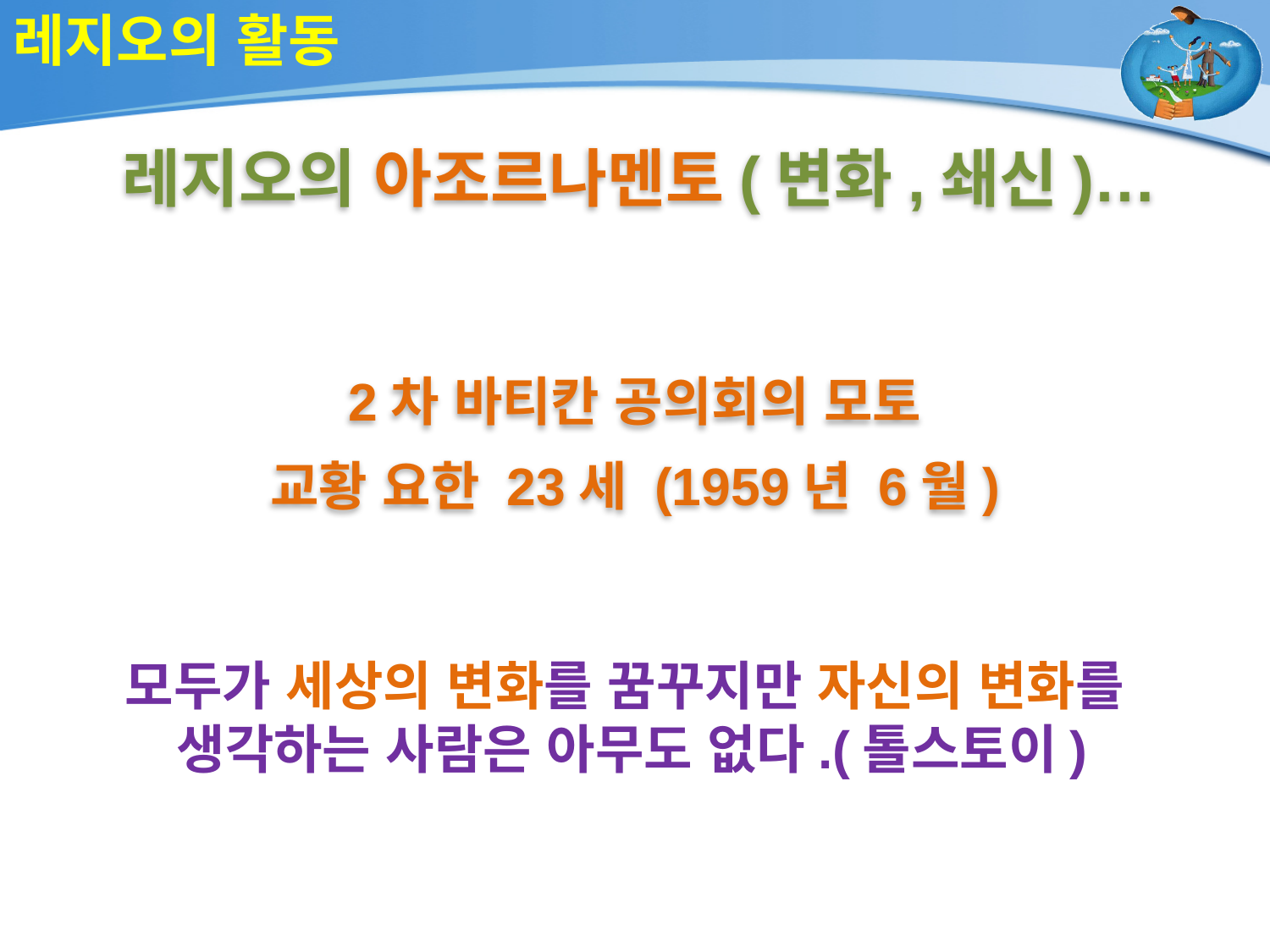

# 레지오의 활동
레지오의 아조르나멘토(변화,쇄신)…
2차 바티칸 공의회의 모토
교황 요한 23세 (1959년 6월)
모두가 세상의 변화를 꿈꾸지만 자신의 변화를
생각하는 사람은 아무도 없다.(톨스토이)